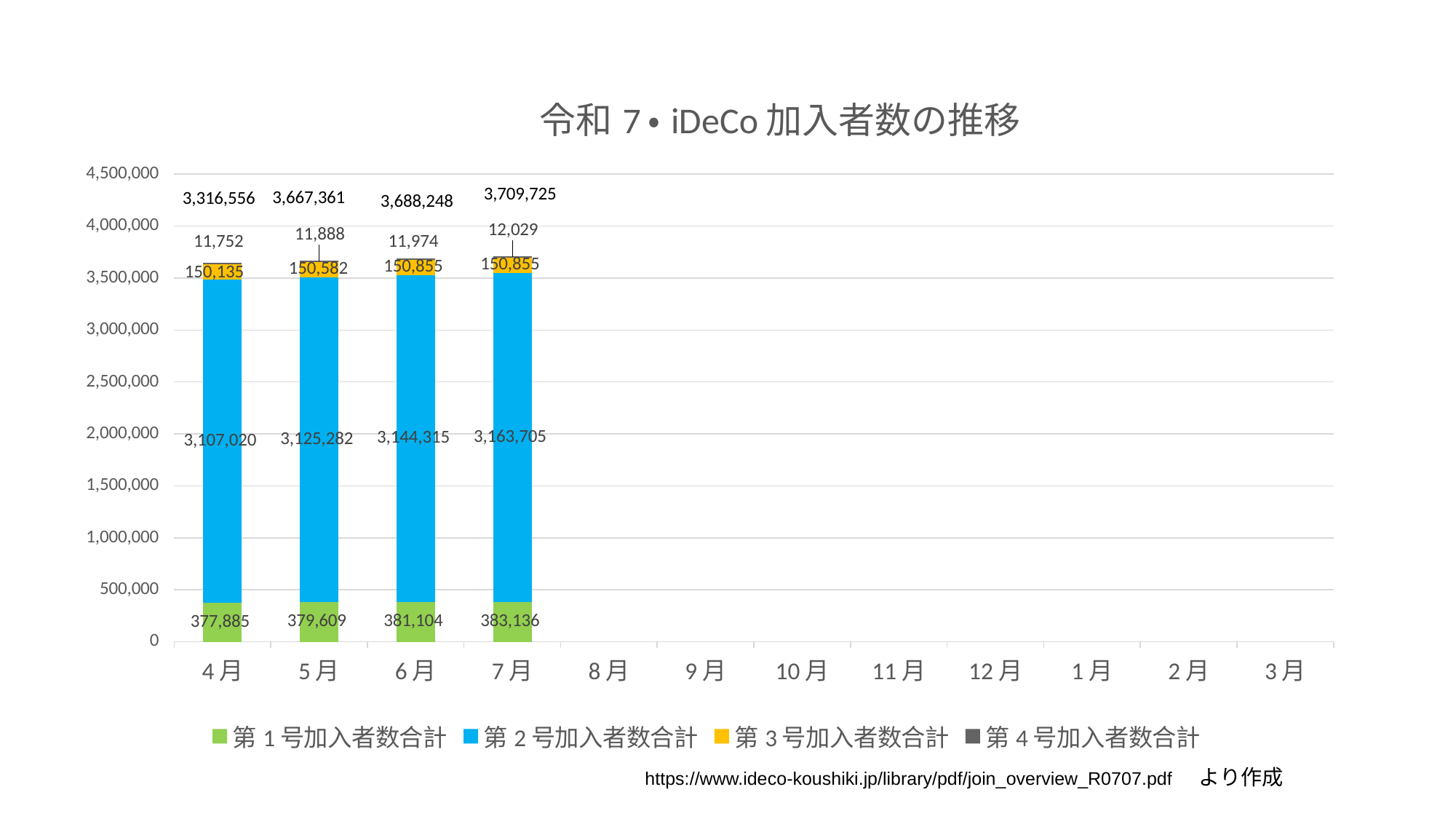

### Chart: 令和7・iDeCo加入者数の推移

| Category | 第1号加入者数合計 | 第2号加入者数合計 | 第3号加入者数合計 | 第4号加入者数合計 |
|---|---|---|---|---|
| 4月 | 377885.0 | 3107020.0 | 150135.0 | 11752.0 |
| 5月 | 379609.0 | 3125282.0 | 150582.0 | 11888.0 |
| 6月 | 381104.0 | 3144315.0 | 150855.0 | 11974.0 |
| 7月 | 383136.0 | 3163705.0 | 150855.0 | 12029.0 |
| 8月 | None | None | None | None |
| 9月 | None | None | None | None |
| 10月 | None | None | None | None |
| 11月 | None | None | None | None |
| 12月 | None | None | None | None |
| 1月 | None | None | None | None |
| 2月 | None | None | None | None |
| 3月 | None | None | None | None |
https://www.ideco-koushiki.jp/library/pdf/join_overview_R0707.pdf　より作成